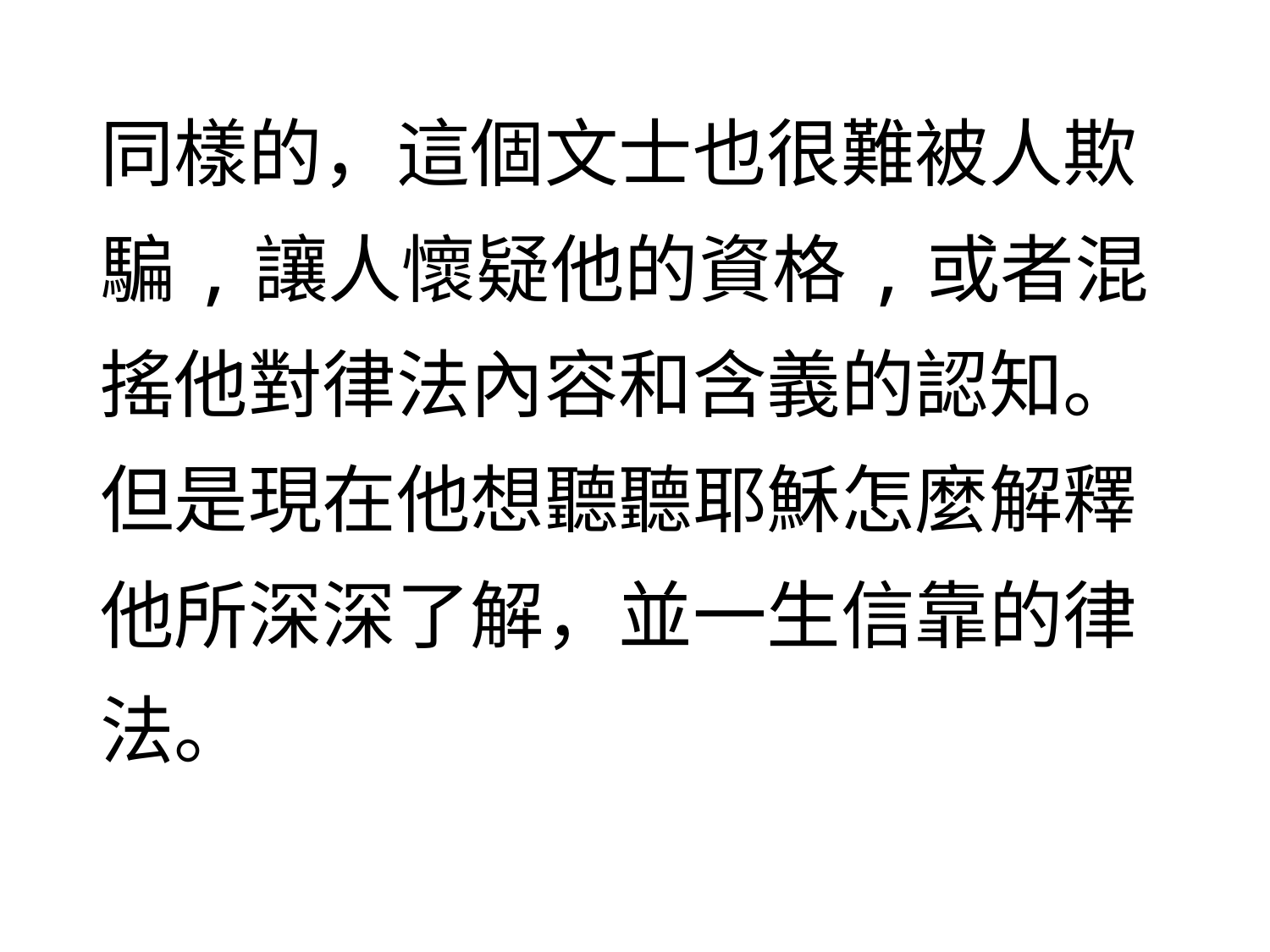

同樣的，這個文士也很難被人欺騙,讓人懷疑他的資格,或者混搖他對律法內容和含義的認知。 但是現在他想聽聽耶穌怎麼解釋他所深深了解，並一生信靠的律法。